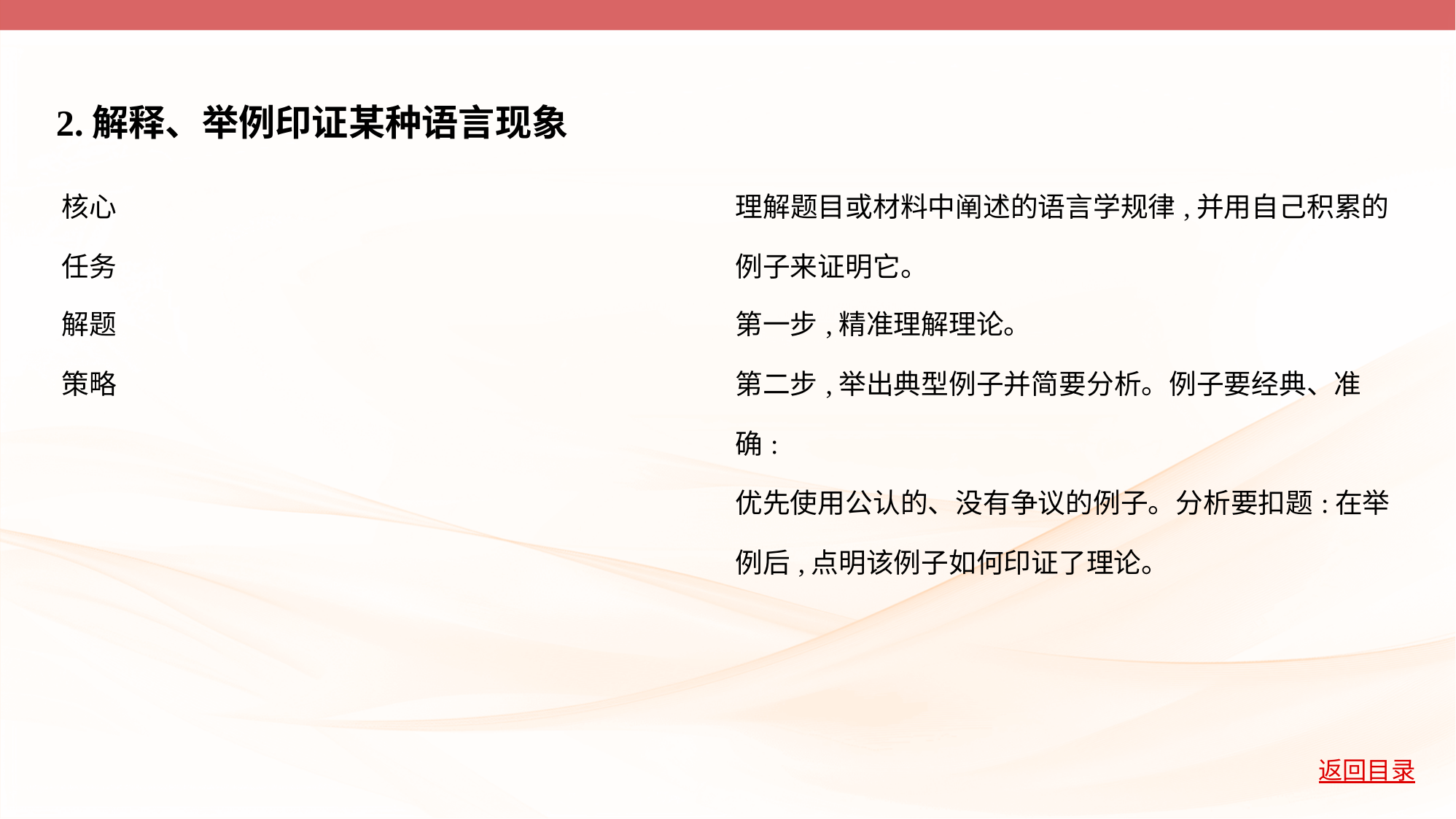

2.解释、举例印证某种语言现象
| 核心 任务 | 理解题目或材料中阐述的语言学规律,并用自己积累的 例子来证明它。 |
| --- | --- |
| 解题 策略 | 第一步,精准理解理论。 第二步,举出典型例子并简要分析。例子要经典、准确: 优先使用公认的、没有争议的例子。分析要扣题:在举 例后,点明该例子如何印证了理论。 |